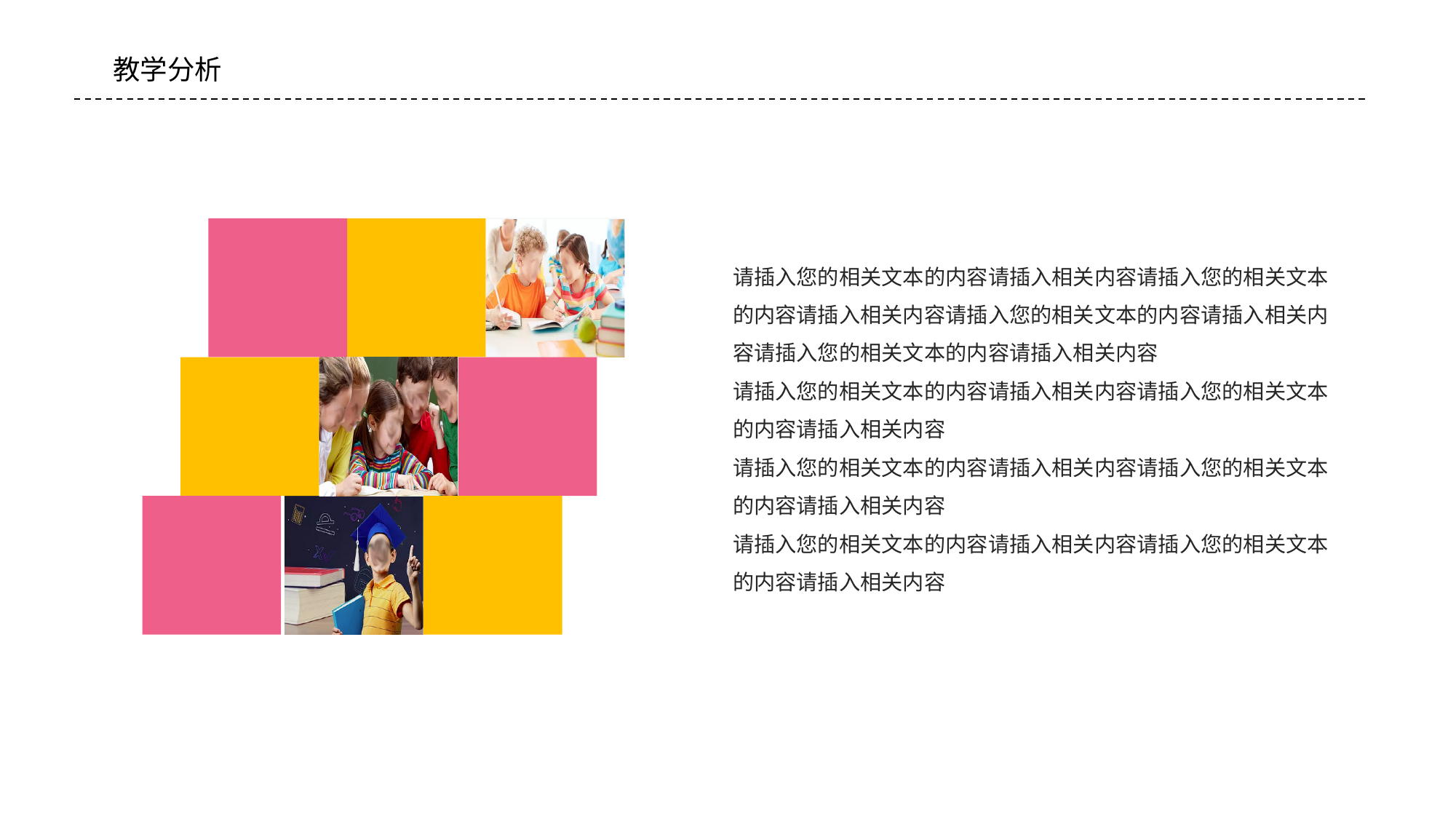

#
教学分析

请插入您的相关文本的内容请插入相关内容请插入您的相关文本的内容请插入相关内容请插入您的相关文本的内容请插入相关内容请插入您的相关文本的内容请插入相关内容
请插入您的相关文本的内容请插入相关内容请插入您的相关文本的内容请插入相关内容
请插入您的相关文本的内容请插入相关内容请插入您的相关文本的内容请插入相关内容
请插入您的相关文本的内容请插入相关内容请插入您的相关文本的内容请插入相关内容